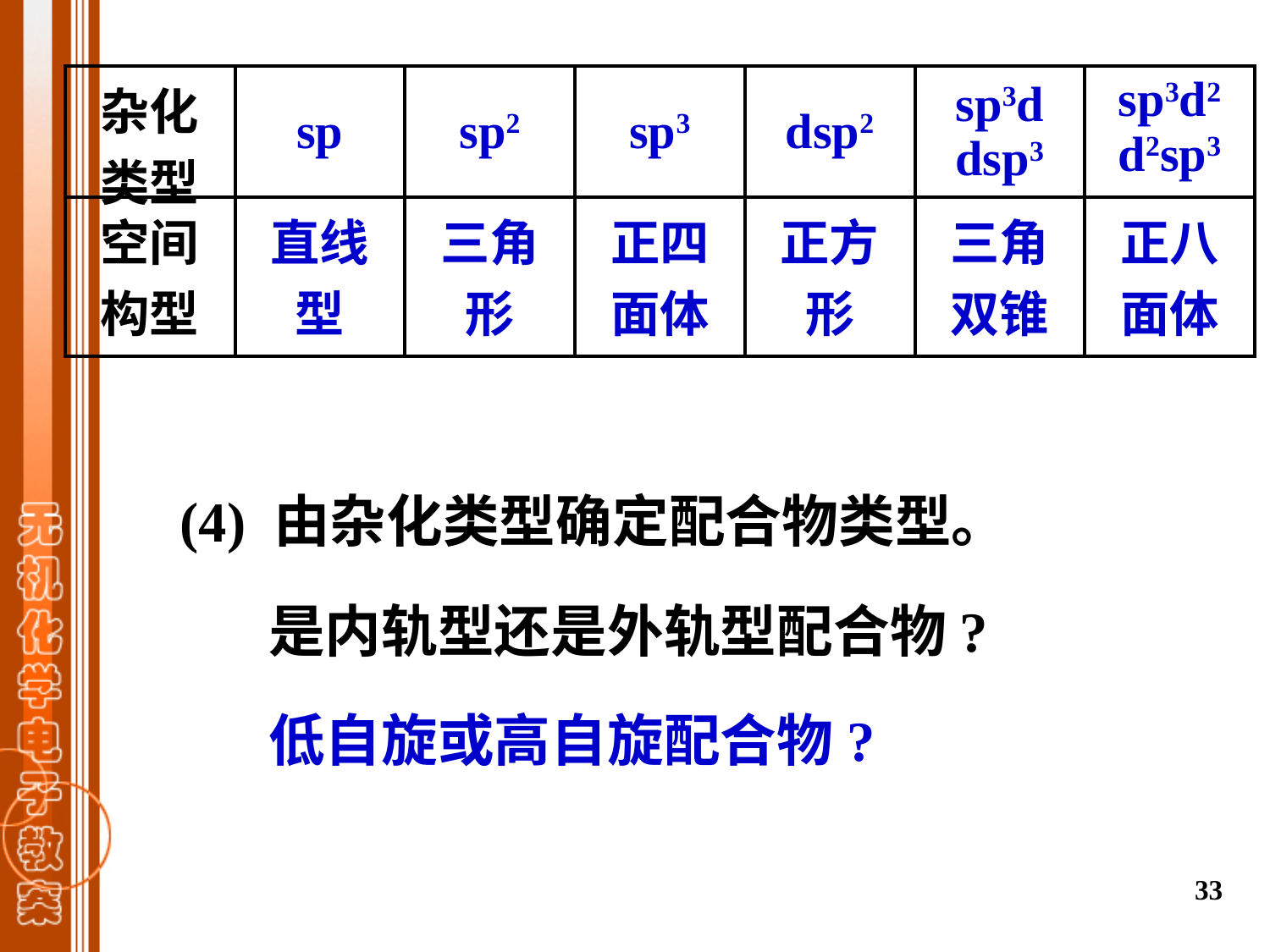

| 杂化类型 | sp | sp2 | sp3 | dsp2 | sp3d dsp3 | sp3d2 d2sp3 |
| --- | --- | --- | --- | --- | --- | --- |
| 空间构型 | 直线型 | 三角形 | 正四面体 | 正方形 | 三角双锥 | 正八面体 |
  (4) 由杂化类型确定配合物类型。
        是内轨型还是外轨型配合物?
        低自旋或高自旋配合物?
33